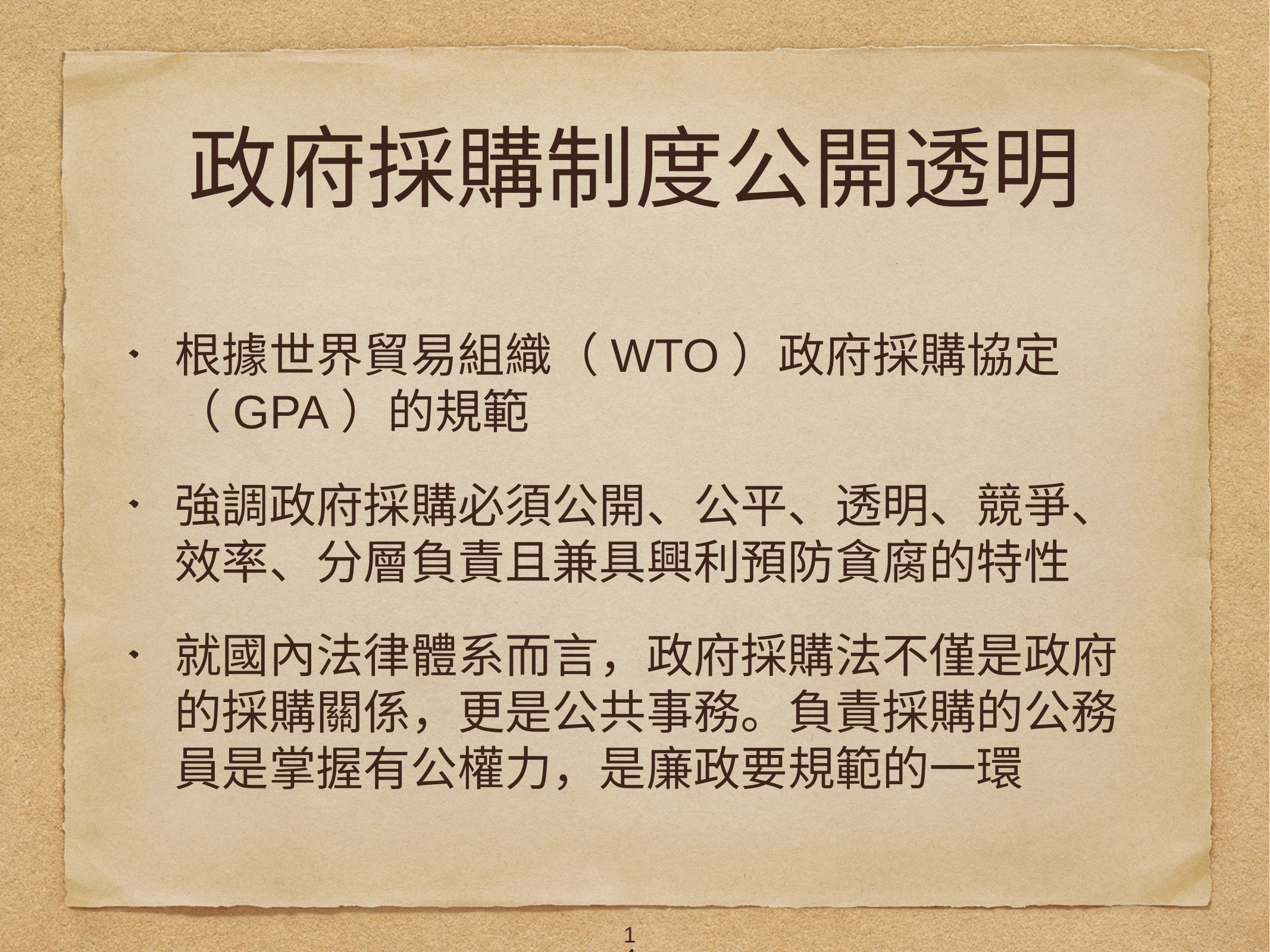

# 政府採購制度公開透明
根據世界貿易組織（WTO）政府採購協定（GPA）的規範
強調政府採購必須公開、公平、透明、競爭、效率、分層負責且兼具興利預防貪腐的特性
就國內法律體系而言，政府採購法不僅是政府的採購關係，更是公共事務。負責採購的公務員是掌握有公權力，是廉政要規範的一環
14